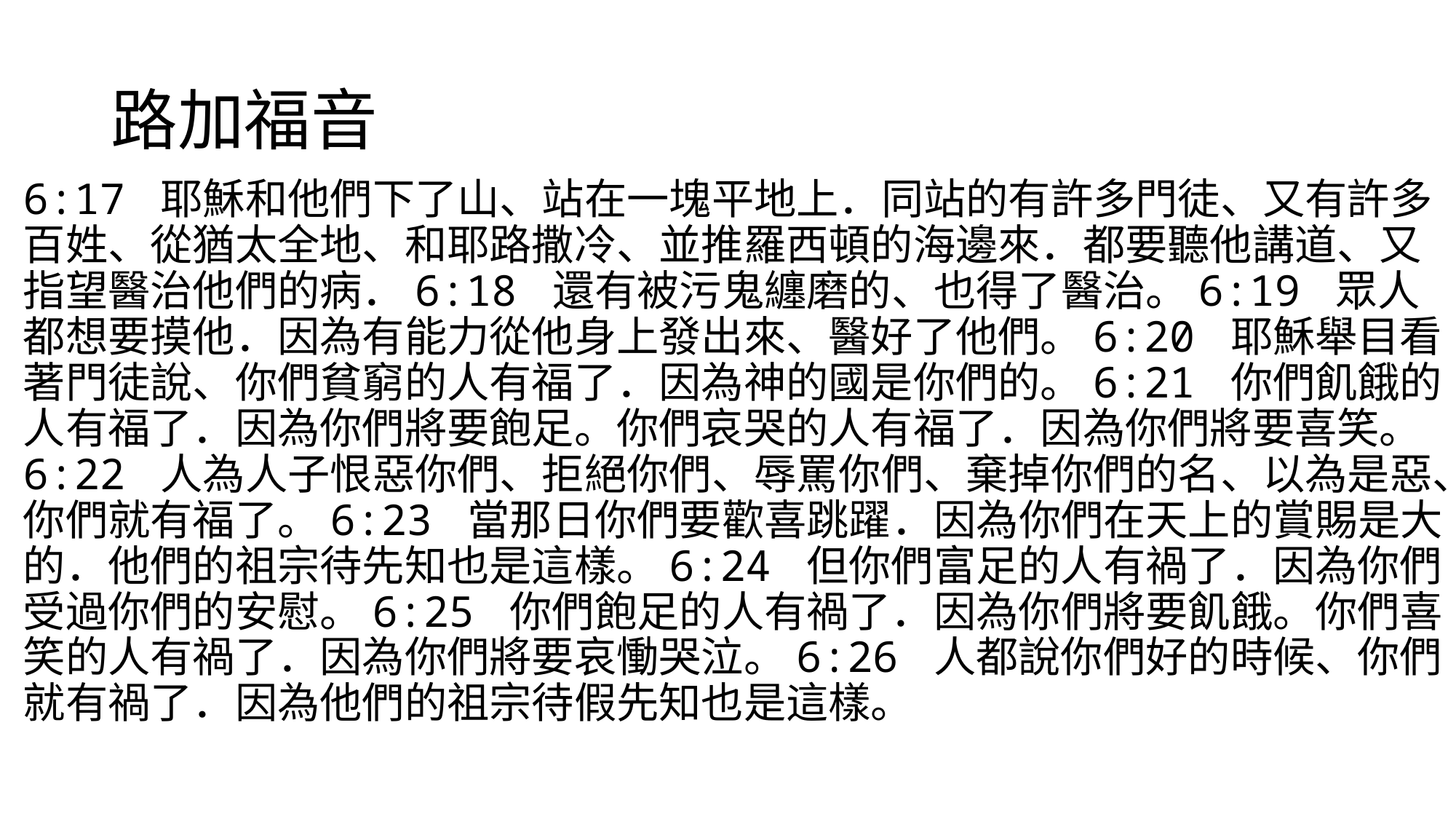

# 路加福音
6:17 耶穌和他們下了山、站在一塊平地上．同站的有許多門徒、又有許多百姓、從猶太全地、和耶路撒冷、並推羅西頓的海邊來．都要聽他講道、又指望醫治他們的病．6:18 還有被污鬼纏磨的、也得了醫治。6:19 眾人都想要摸他．因為有能力從他身上發出來、醫好了他們。6:20 耶穌舉目看著門徒說、你們貧窮的人有福了．因為神的國是你們的。6:21 你們飢餓的人有福了．因為你們將要飽足。你們哀哭的人有福了．因為你們將要喜笑。6:22 人為人子恨惡你們、拒絕你們、辱罵你們、棄掉你們的名、以為是惡、你們就有福了。6:23 當那日你們要歡喜跳躍．因為你們在天上的賞賜是大的．他們的祖宗待先知也是這樣。6:24 但你們富足的人有禍了．因為你們受過你們的安慰。6:25 你們飽足的人有禍了．因為你們將要飢餓。你們喜笑的人有禍了．因為你們將要哀慟哭泣。6:26 人都說你們好的時候、你們就有禍了．因為他們的祖宗待假先知也是這樣。